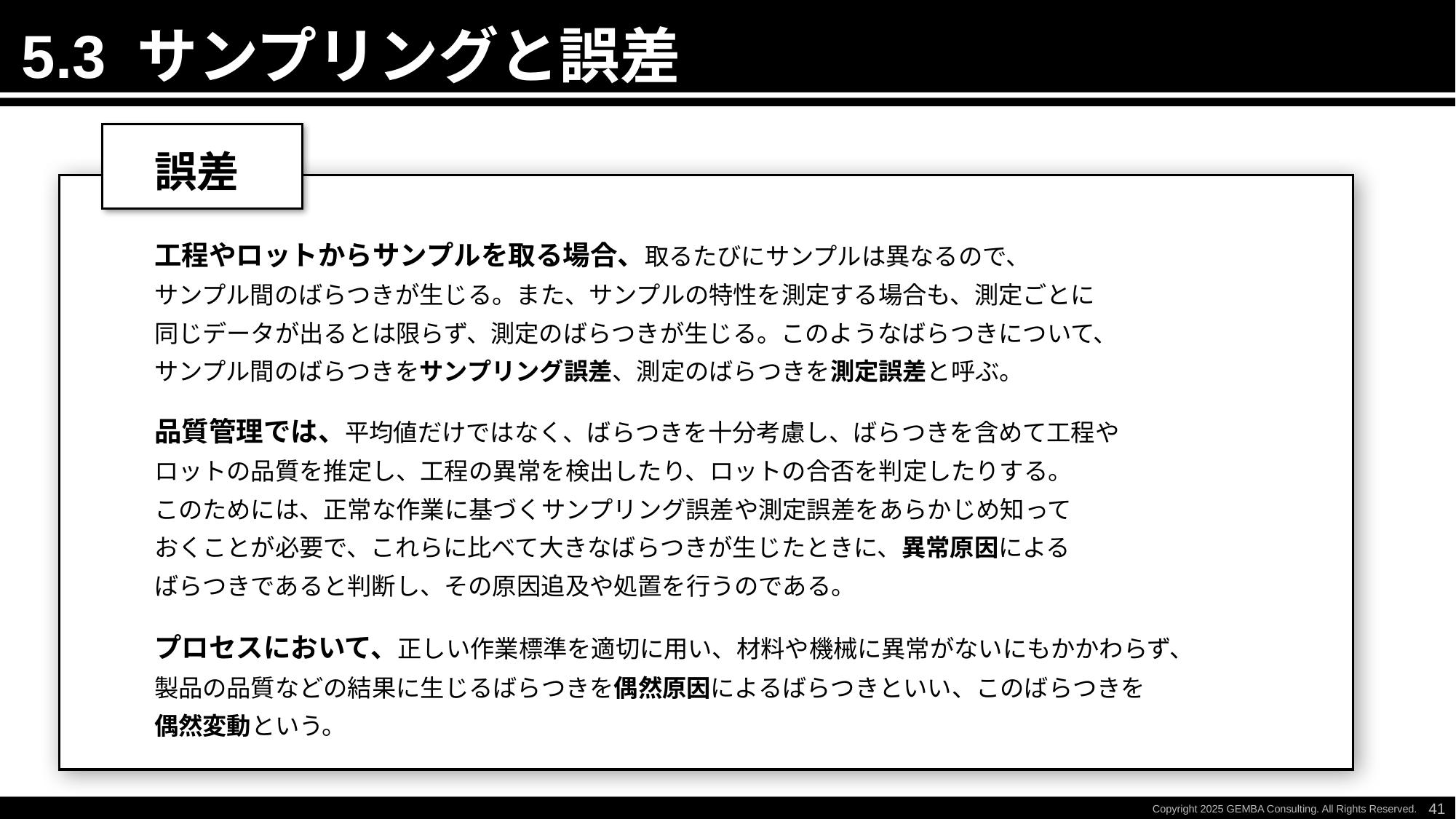

5.3 サンプリングと誤差

誤差

工程やロットからサンプルを取る場合、取るたびにサンプルは異なるので、
サンプル間のばらつきが生じる。また、サンプルの特性を測定する場合も、測定ごとに
同じデータが出るとは限らず、測定のばらつきが生じる。このようなばらつきについて、
サンプル間のばらつきをサンプリング誤差、測定のばらつきを測定誤差と呼ぶ。

品質管理では、平均値だけではなく、ばらつきを十分考慮し、ばらつきを含めて工程や
ロットの品質を推定し、工程の異常を検出したり、ロットの合否を判定したりする。
このためには、正常な作業に基づくサンプリング誤差や測定誤差をあらかじめ知って
おくことが必要で、これらに比べて大きなばらつきが生じたときに、異常原因による
ばらつきであると判断し、その原因追及や処置を行うのである。

プロセスにおいて、正しい作業標準を適切に用い、材料や機械に異常がないにもかかわらず、
製品の品質などの結果に生じるばらつきを偶然原因によるばらつきといい、このばらつきを
偶然変動という。
41